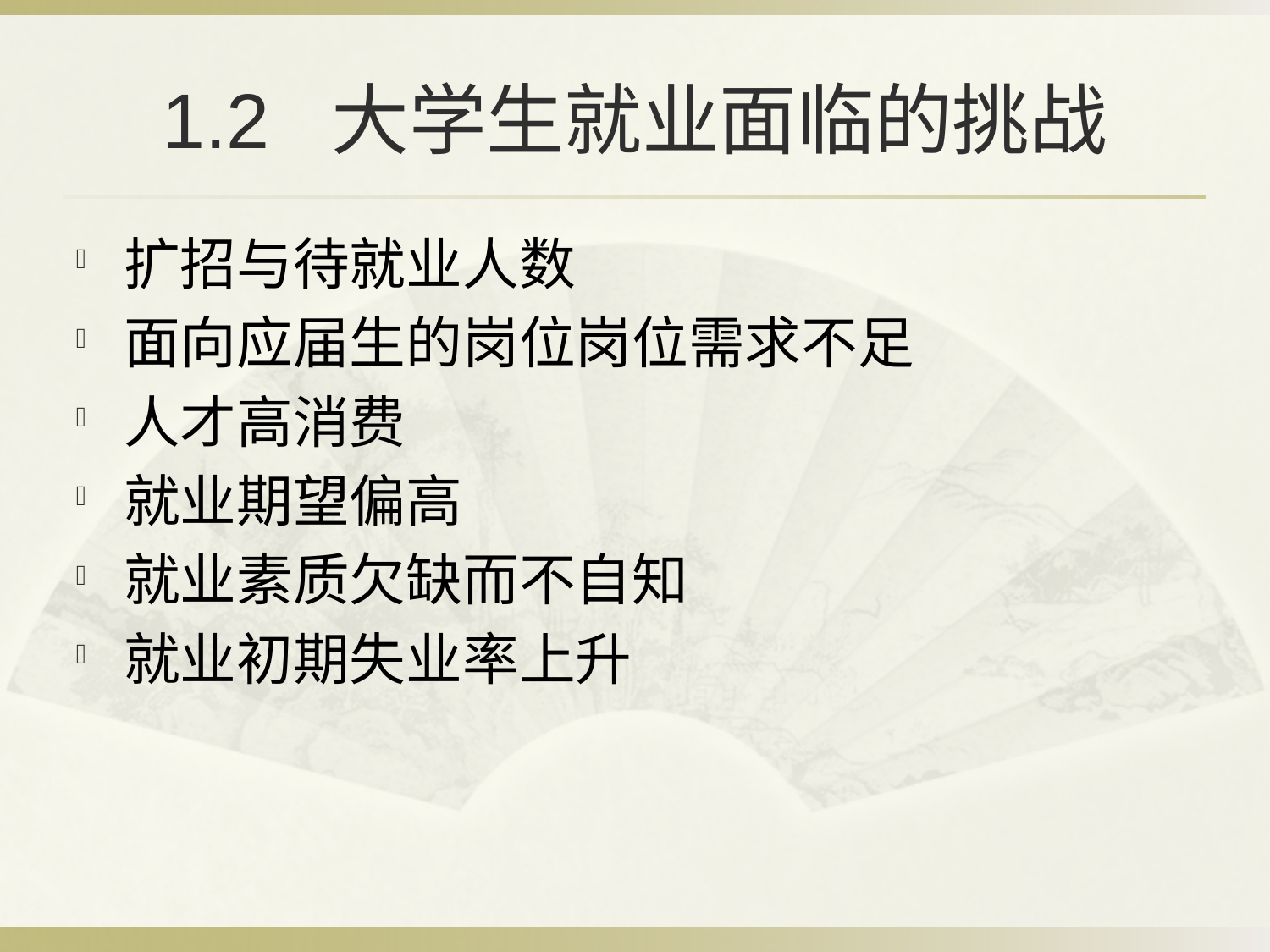

# 1.2  大学生就业面临的挑战
扩招与待就业人数
面向应届生的岗位岗位需求不足
人才高消费
就业期望偏高
就业素质欠缺而不自知
就业初期失业率上升